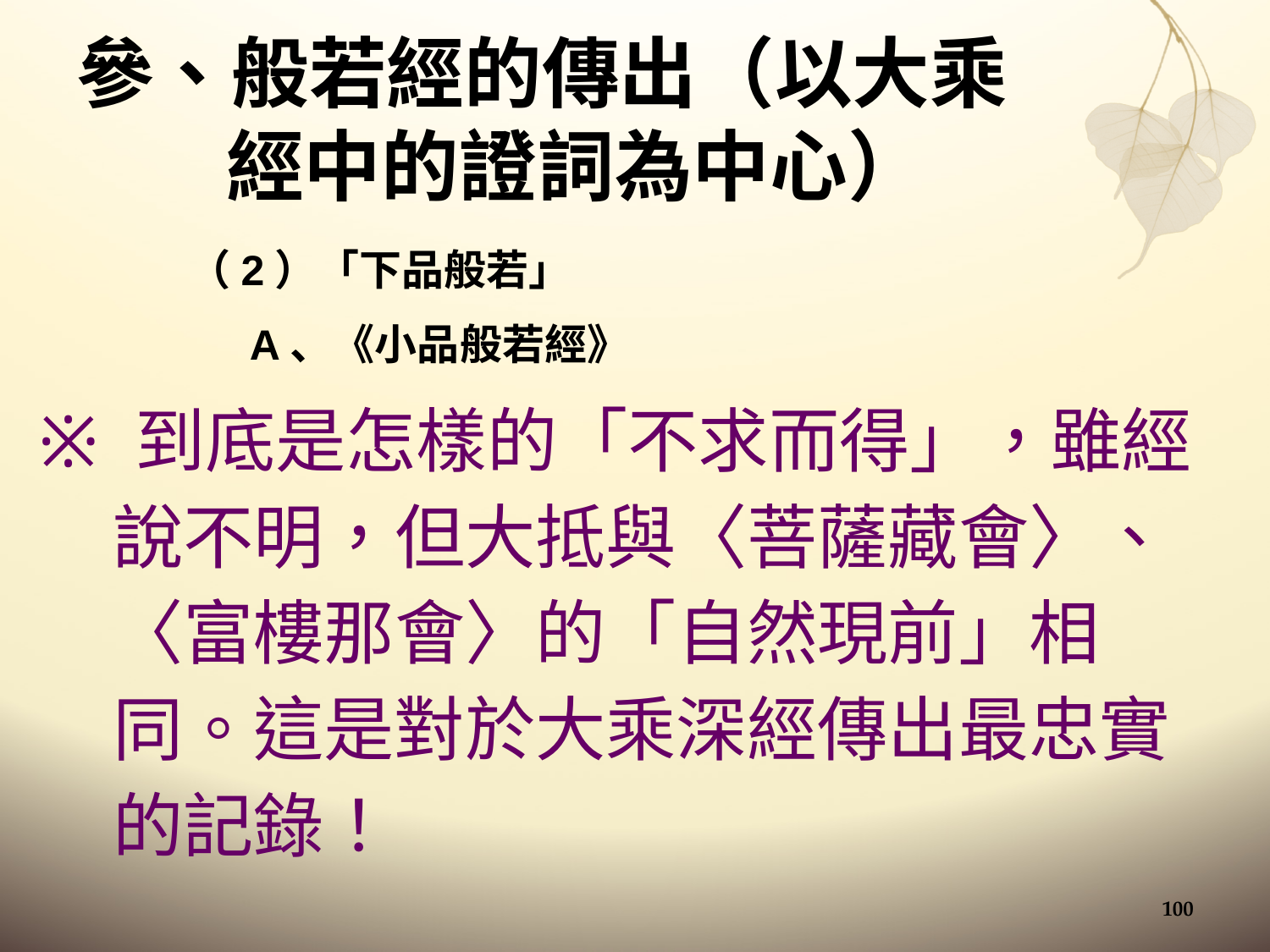

# 參、般若經的傳出（以大乘經中的證詞為中心）
（2）「下品般若」
A、《小品般若經》
※ 到底是怎樣的「不求而得」，雖經說不明，但大抵與〈菩薩藏會〉、〈富樓那會〉的「自然現前」相同。這是對於大乘深經傳出最忠實的記錄！
100